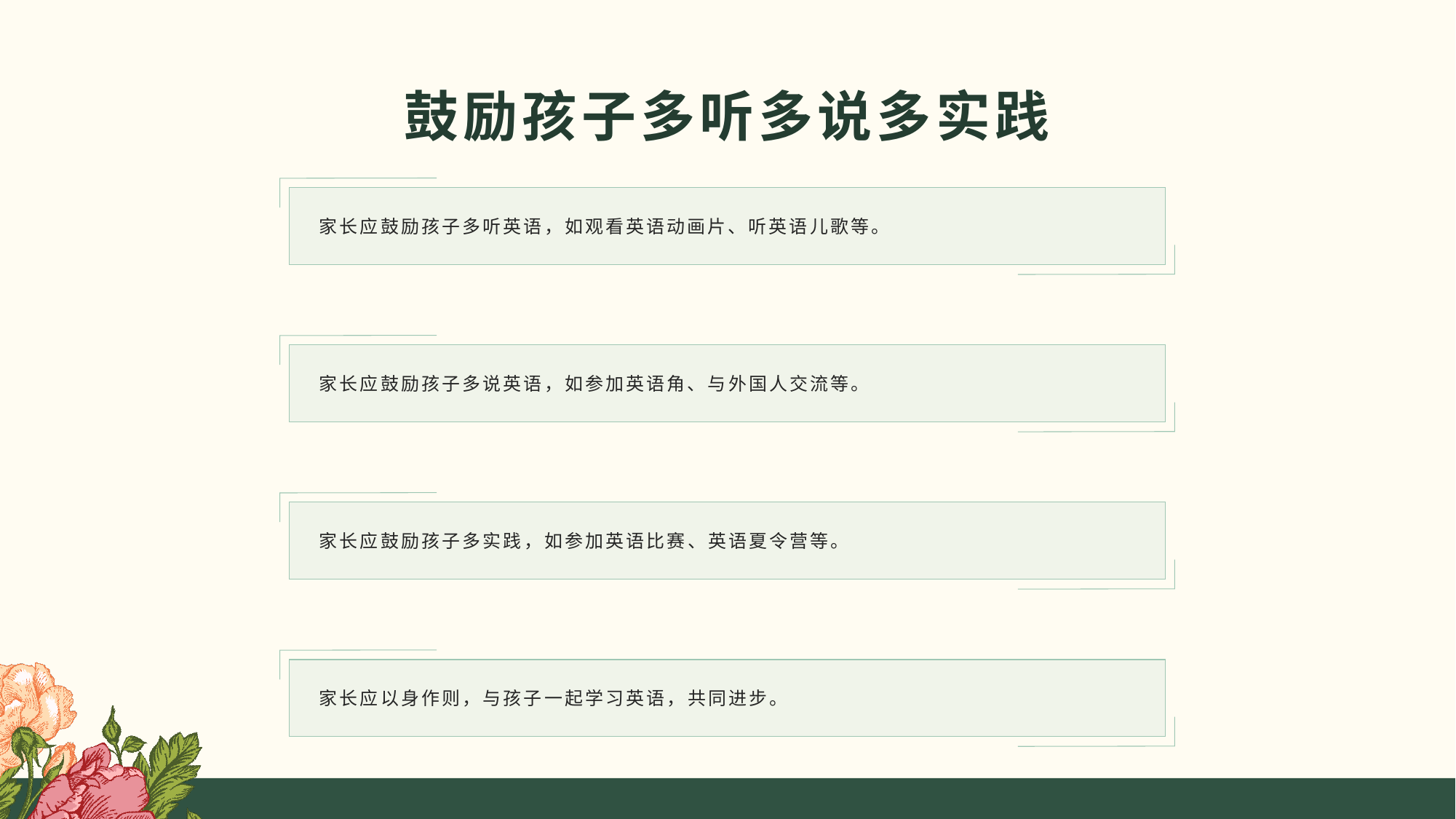

鼓励孩子多听多说多实践

家长应鼓励孩子多听英语，如观看英语动画片、听英语儿歌等。

家长应鼓励孩子多说英语，如参加英语角、与外国人交流等。

家长应鼓励孩子多实践，如参加英语比赛、英语夏令营等。

家长应以身作则，与孩子一起学习英语，共同进步。